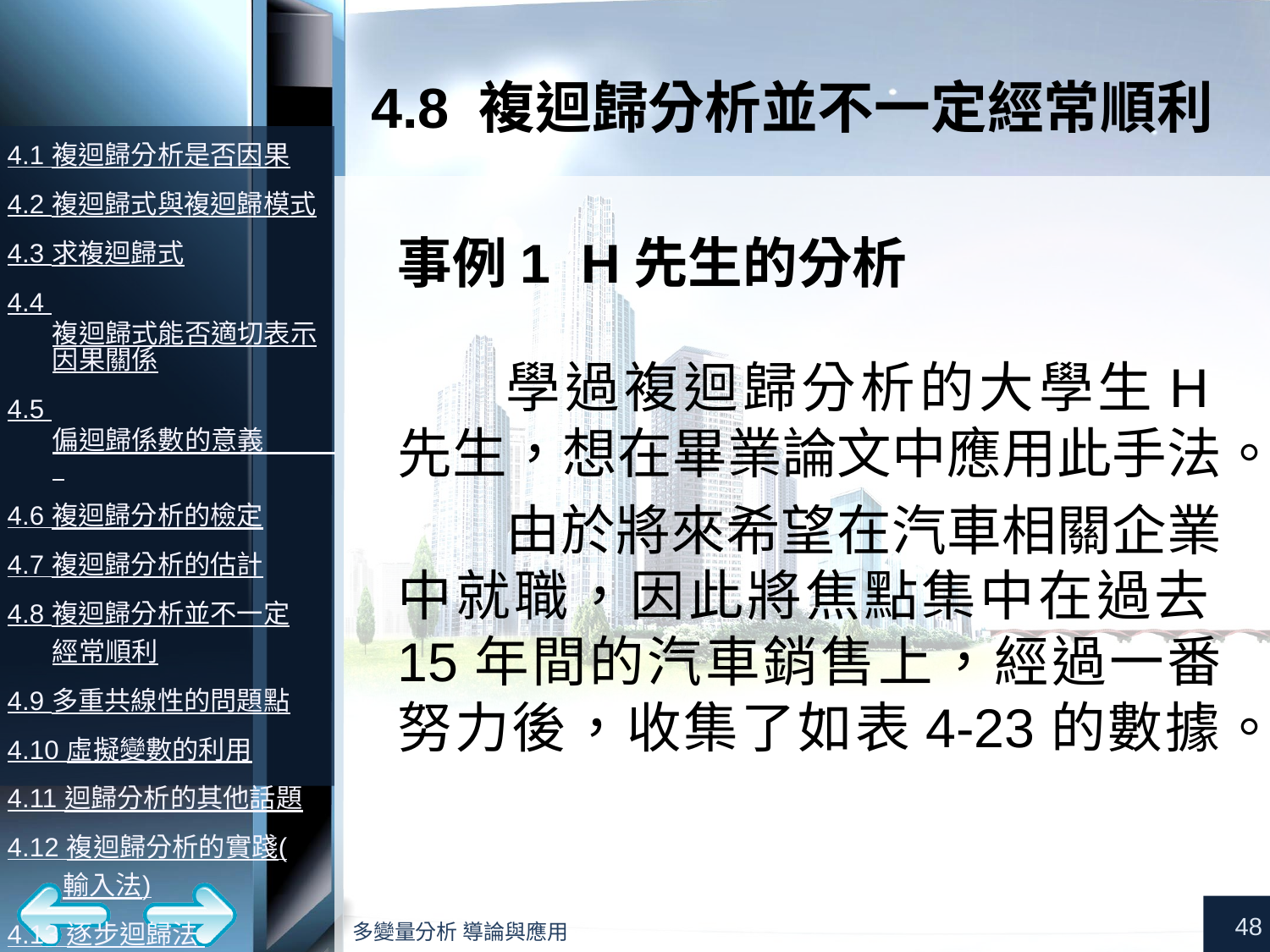

# 4.8 複迴歸分析並不一定經常順利
事例1  H先生的分析

學過複迴歸分析的大學生H先生，想在畢業論文中應用此手法。
由於將來希望在汽車相關企業中就職，因此將焦點集中在過去15年間的汽車銷售上，經過一番努力後，收集了如表4-23的數據。
48
多變量分析 導論與應用